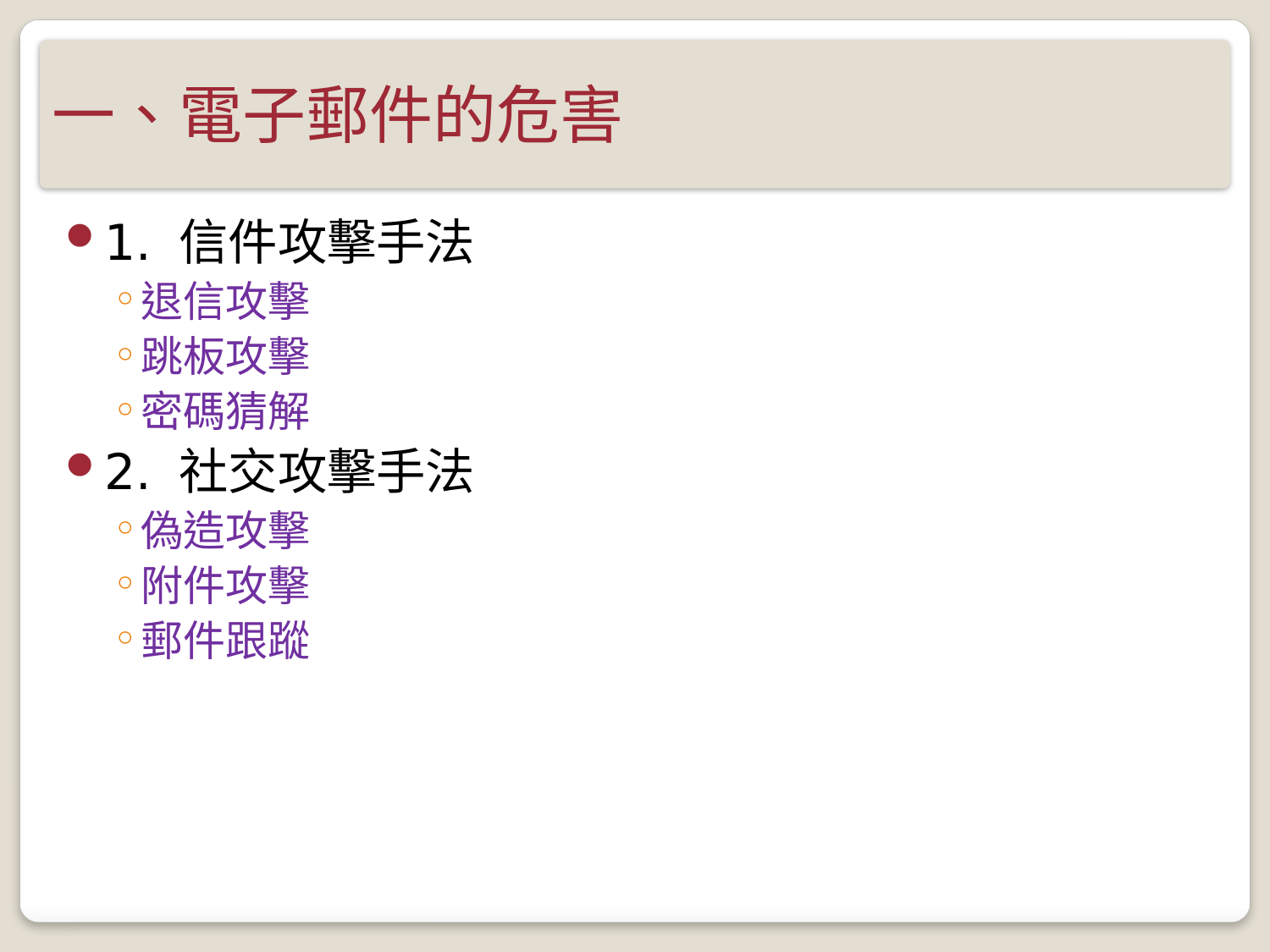

# 一、電子郵件的危害
1. 信件攻擊手法
退信攻擊
跳板攻擊
密碼猜解
2. 社交攻擊手法
偽造攻擊
附件攻擊
郵件跟蹤